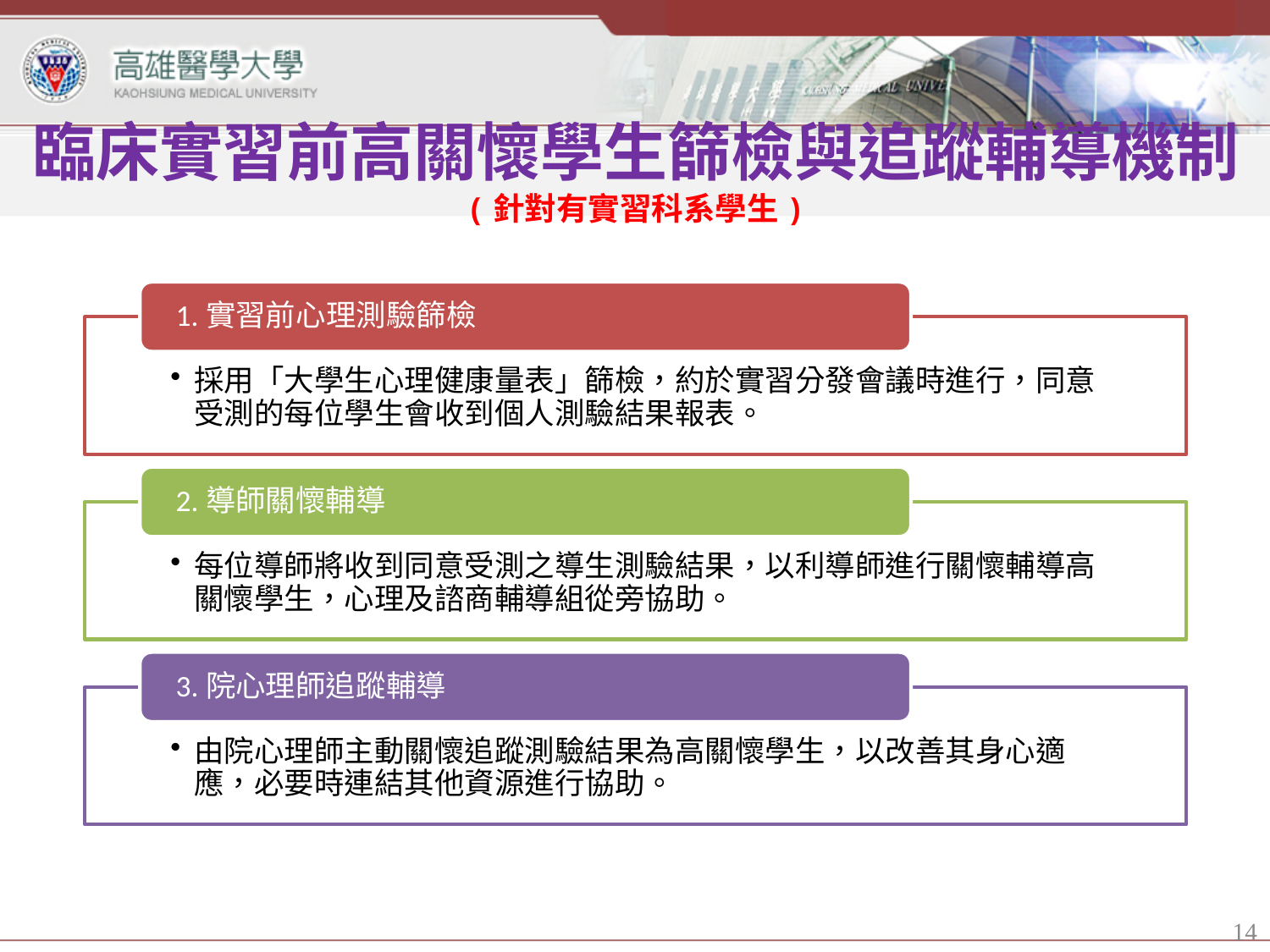

臨床實習前高關懷學生篩檢與追蹤輔導機制
(針對有實習科系學生)
採用「大學生心理健康量表」篩檢，約於實習分發會議時進行，同意受測的每位學生會收到個人測驗結果報表。
1.實習前心理測驗篩檢
每位導師將收到同意受測之導生測驗結果，以利導師進行關懷輔導高關懷學生，心理及諮商輔導組從旁協助。
2.導師關懷輔導
由院心理師主動關懷追蹤測驗結果為高關懷學生，以改善其身心適應，必要時連結其他資源進行協助。
3.院心理師追蹤輔導